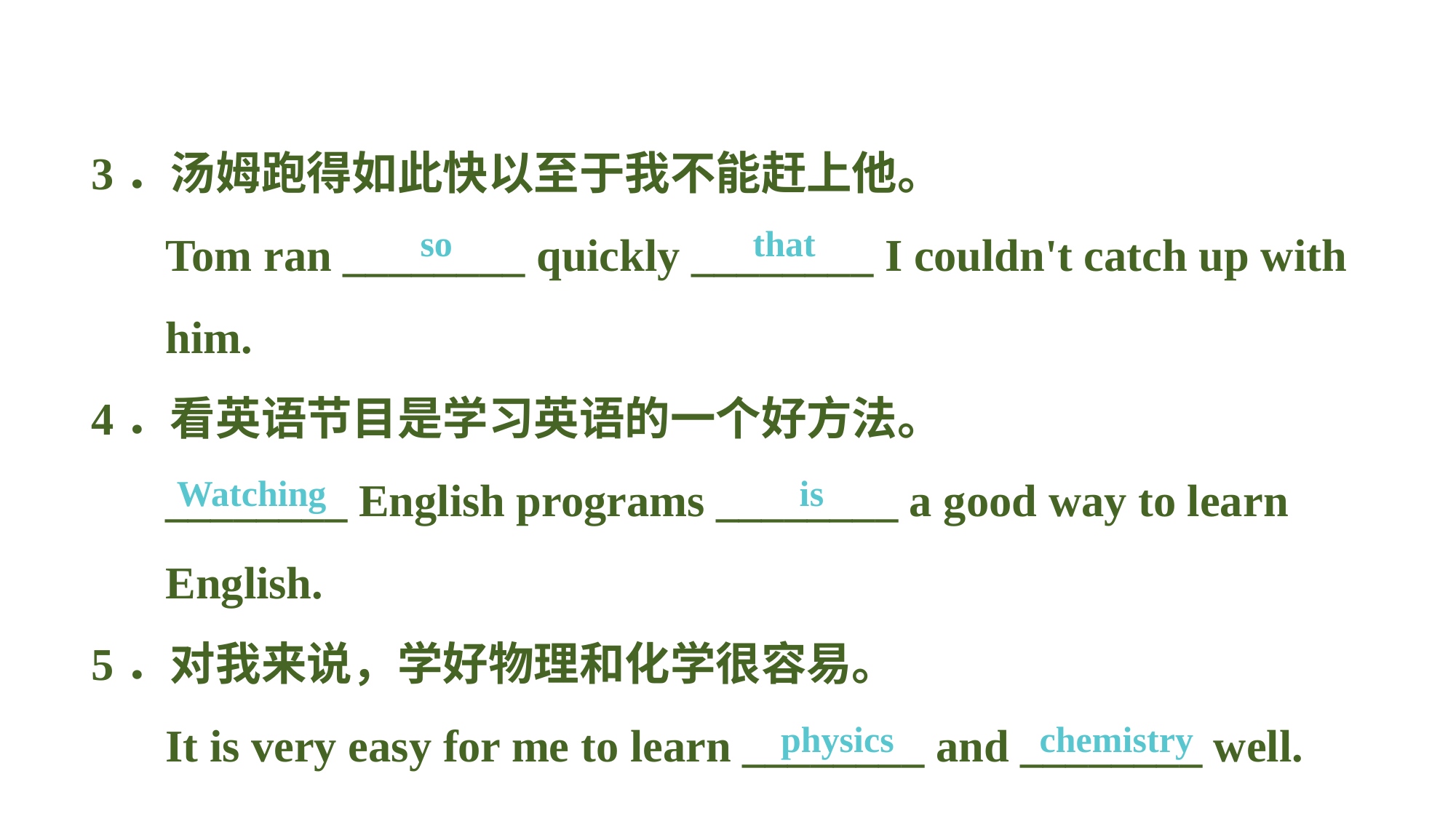

3．汤姆跑得如此快以至于我不能赶上他。
Tom ran ________ quickly ________ I couldn't catch up with him.
4．看英语节目是学习英语的一个好方法。
________ English programs ________ a good way to learn English.
5．对我来说，学好物理和化学很容易。
It is very easy for me to learn ________ and ________ well.
so                                 that
Watching                                                    is
physics                chemistry